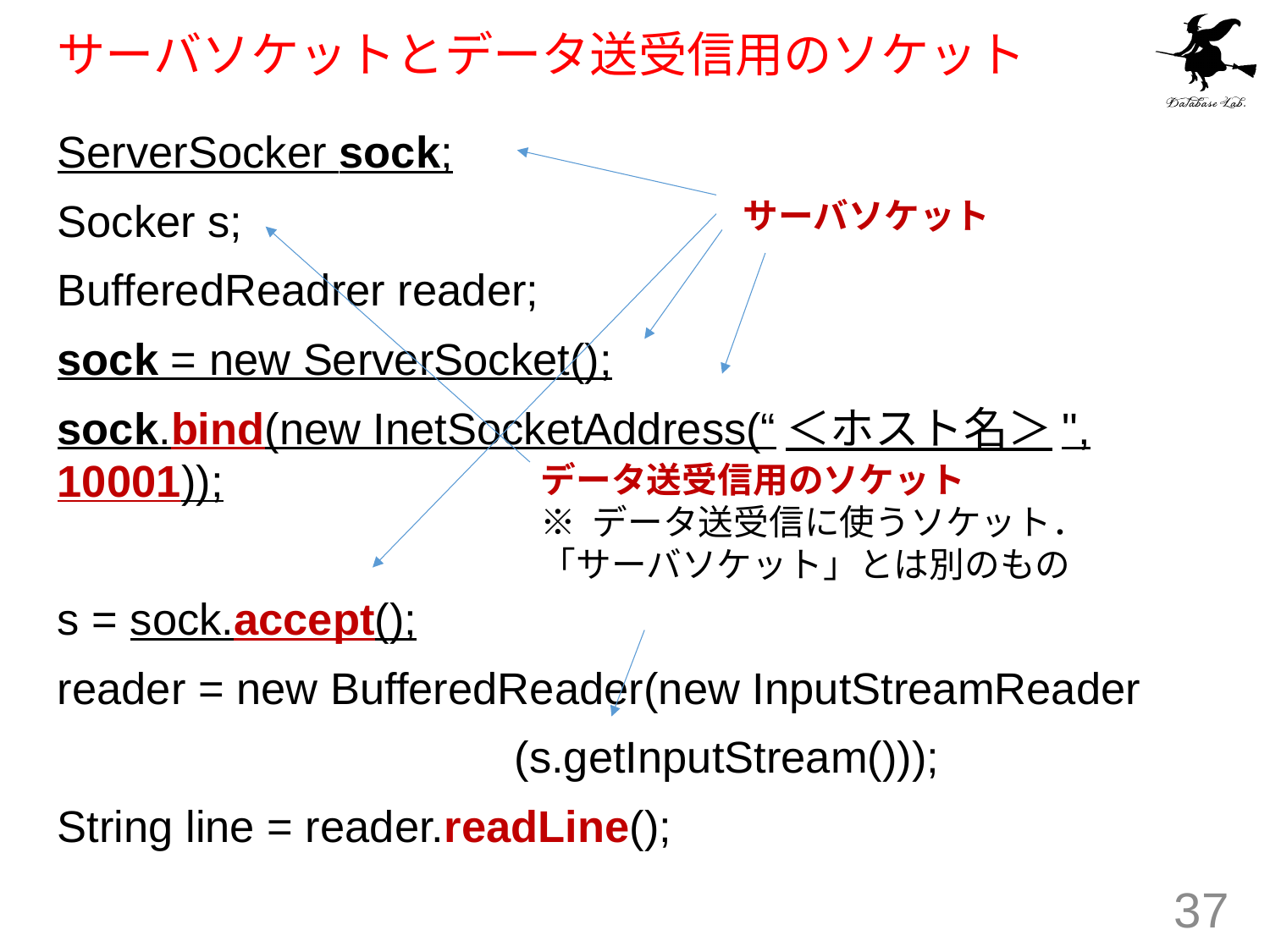

# サーバソケットとデータ送受信用のソケット
ServerSocker sock;
Socker s;
BufferedReadrer reader;
sock = new ServerSocket();
sock.bind(new InetSocketAddress(“＜ホスト名＞", 10001));

s = sock.accept();
reader = new BufferedReader(new InputStreamReader
				(s.getInputStream()));
String line = reader.readLine();
サーバソケット
データ送受信用のソケット
※ データ送受信に使うソケット．
「サーバソケット」とは別のもの
37